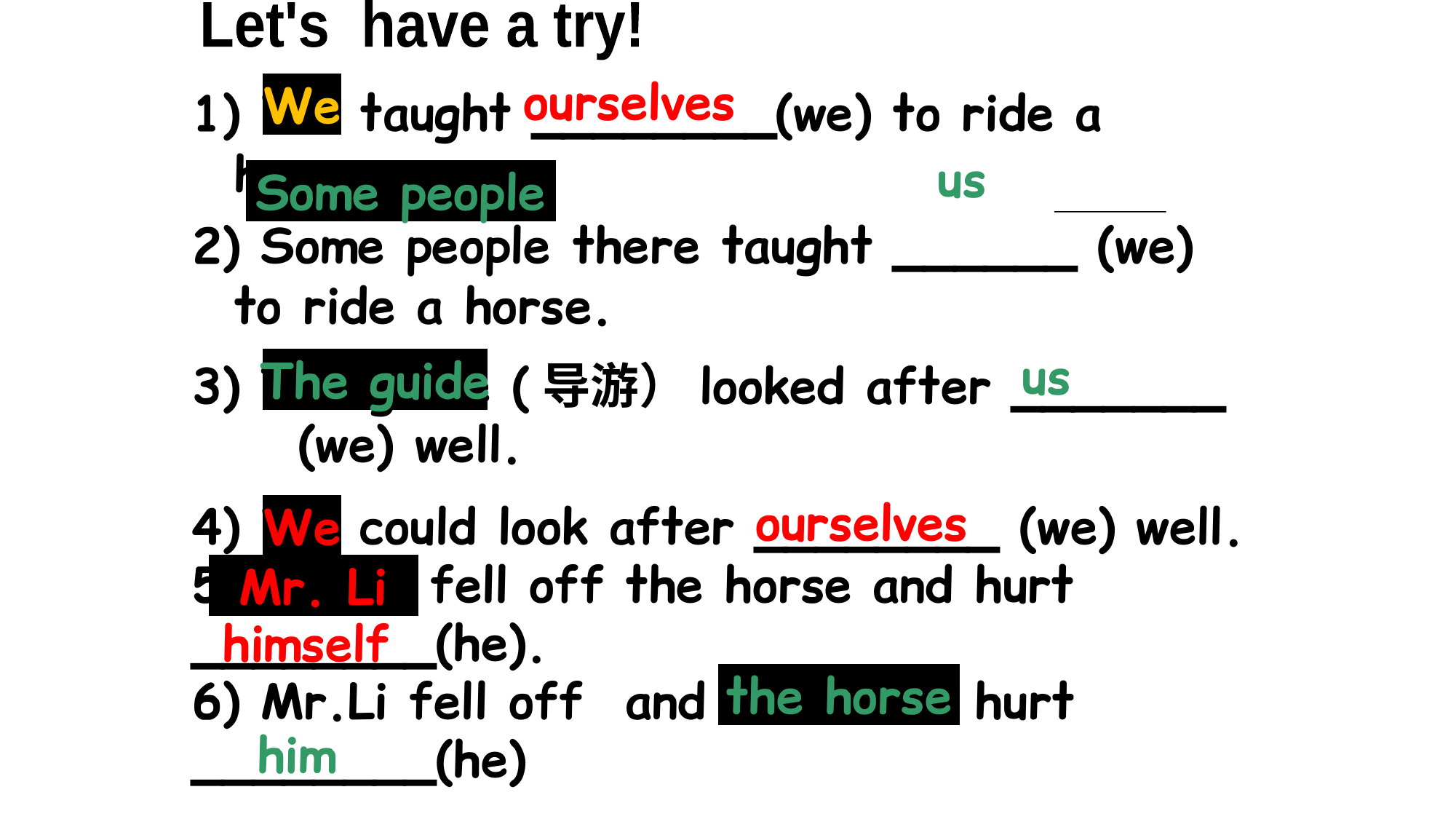

Let's  have a try!
ourselves
1) We taught ________(we) to ride a horse.
2) Some people there taught ______ (we) to ride a horse.
We
us
Some people

us
The guide
3) The guide (导游）looked after _______       (we) well.
4) We could look after ________ (we) well.
5) Mr. Li fell off the horse and hurt ________(he).
6) Mr.Li fell off  and the horse hurt ________(he)

ourselves
We
Mr. Li

himself
the horse
him